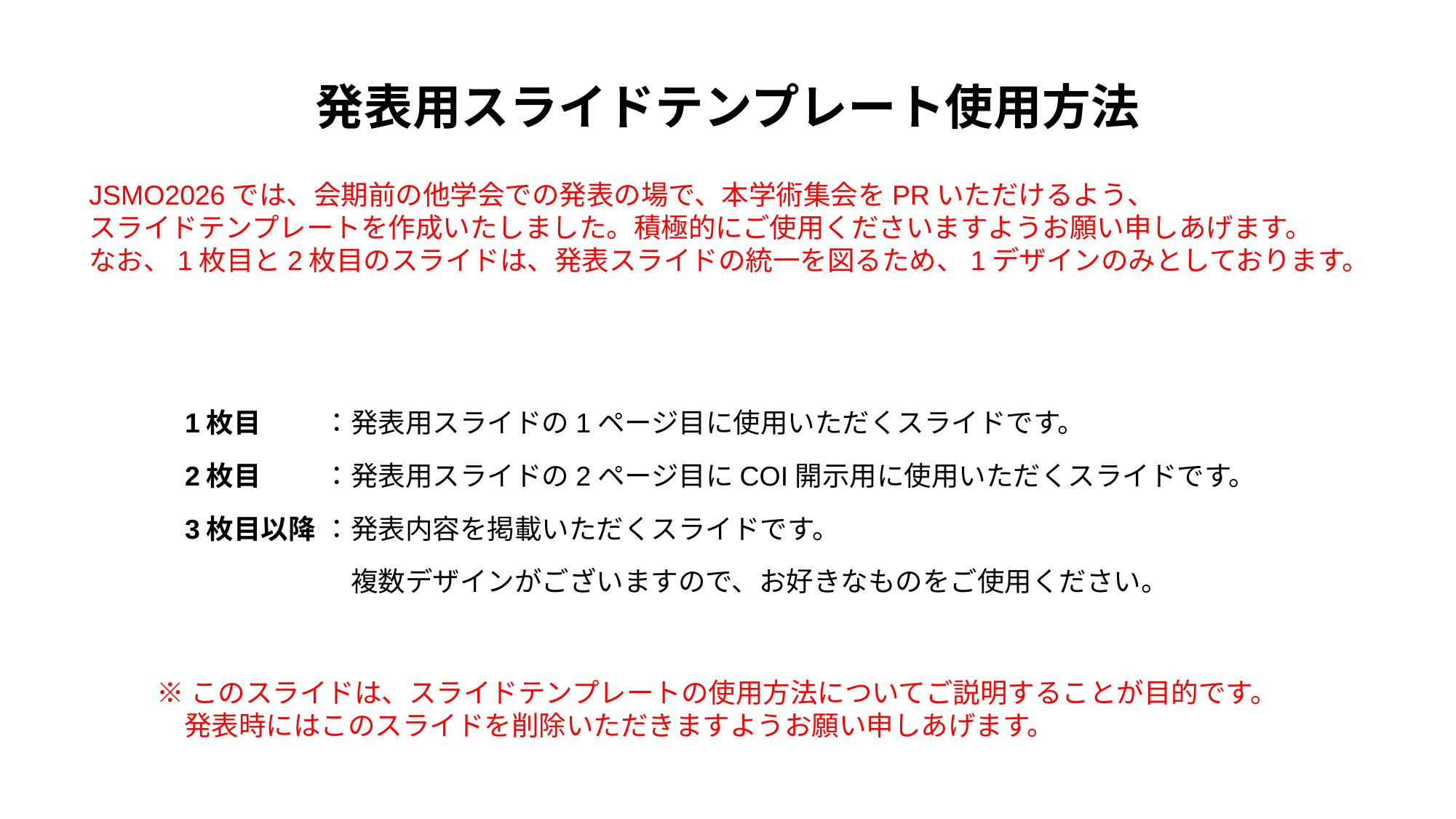

発表用スライドテンプレート使用方法
JSMO2026では、会期前の他学会での発表の場で、本学術集会をPRいただけるよう、
スライドテンプレートを作成いたしました。積極的にご使用くださいますようお願い申しあげます。
なお、1枚目と2枚目のスライドは、発表スライドの統一を図るため、1デザインのみとしております。
1枚目	：発表用スライドの1ページ目に使用いただくスライドです。
2枚目	：発表用スライドの2ページ目にCOI開示用に使用いただくスライドです。
3枚目以降	：発表内容を掲載いただくスライドです。
　複数デザインがございますので、お好きなものをご使用ください。
※このスライドは、スライドテンプレートの使用方法についてご説明することが目的です。
　発表時にはこのスライドを削除いただきますようお願い申しあげます。